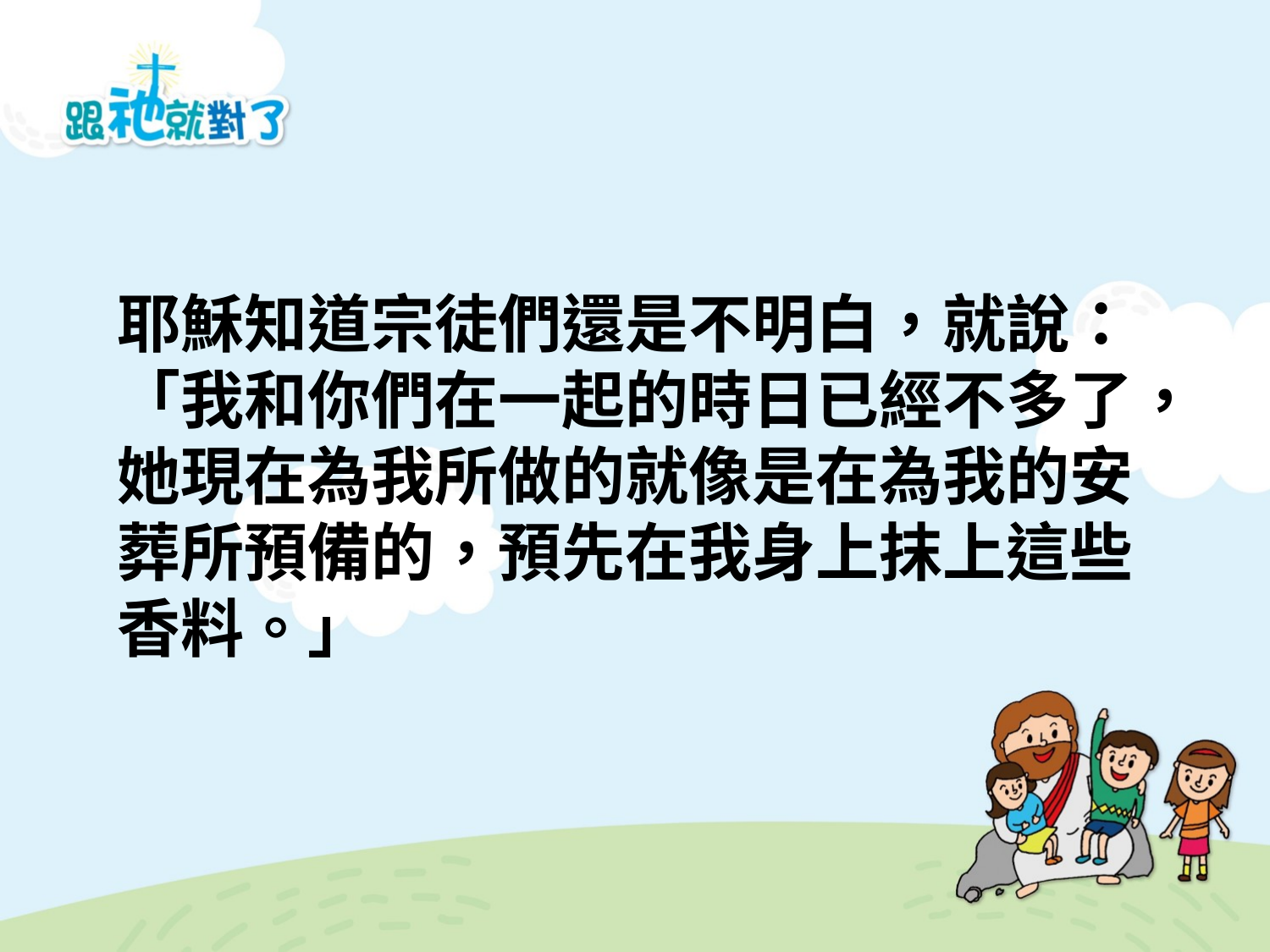

耶穌知道宗徒們還是不明白，就說：「我和你們在一起的時日已經不多了，她現在為我所做的就像是在為我的安葬所預備的，預先在我身上抹上這些香料。」